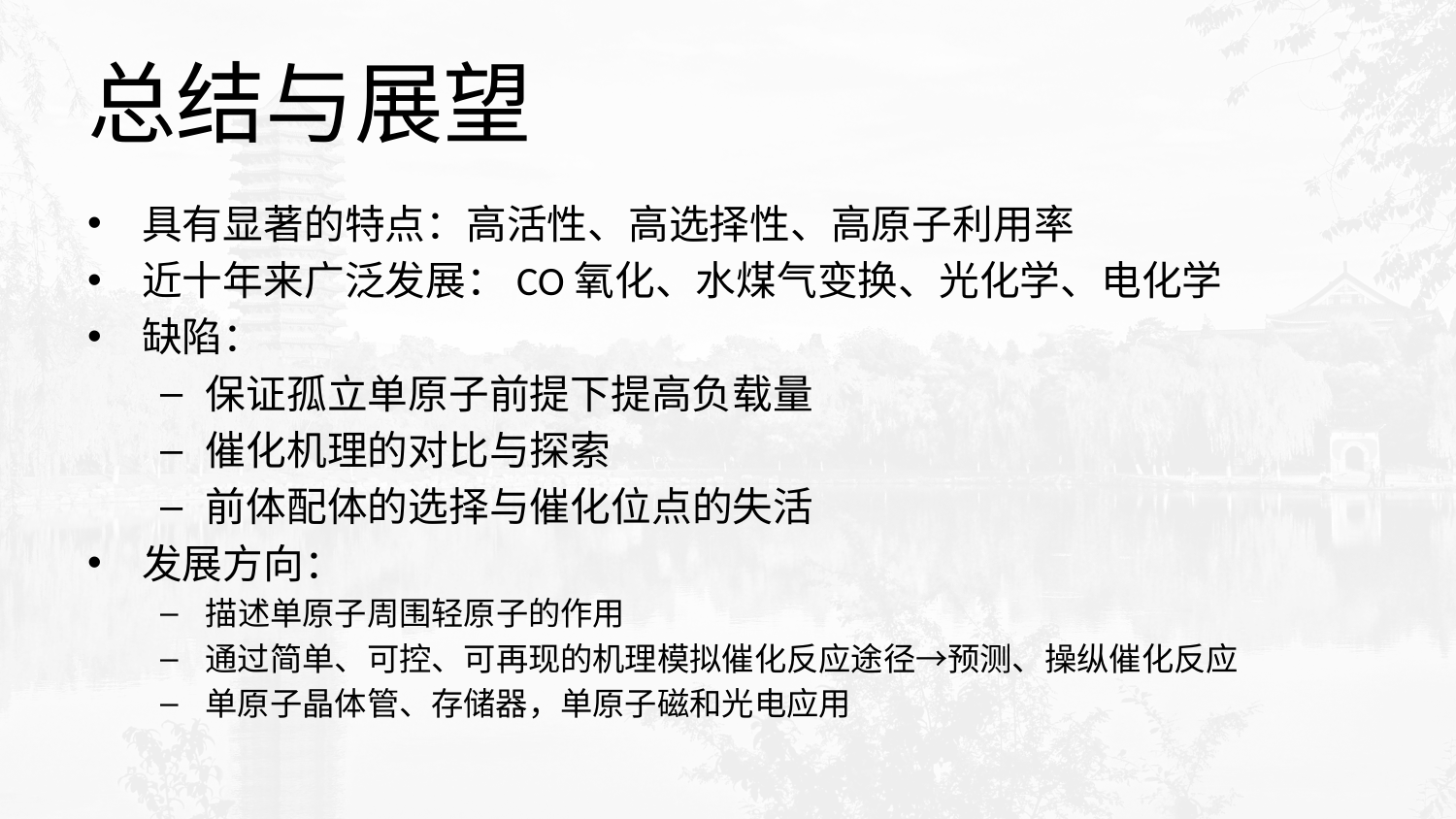

# 总结与展望
具有显著的特点：高活性、高选择性、高原子利用率
近十年来广泛发展：CO氧化、水煤气变换、光化学、电化学
缺陷：
保证孤立单原子前提下提高负载量
催化机理的对比与探索
前体配体的选择与催化位点的失活
发展方向：
描述单原子周围轻原子的作用
通过简单、可控、可再现的机理模拟催化反应途径→预测、操纵催化反应
单原子晶体管、存储器，单原子磁和光电应用